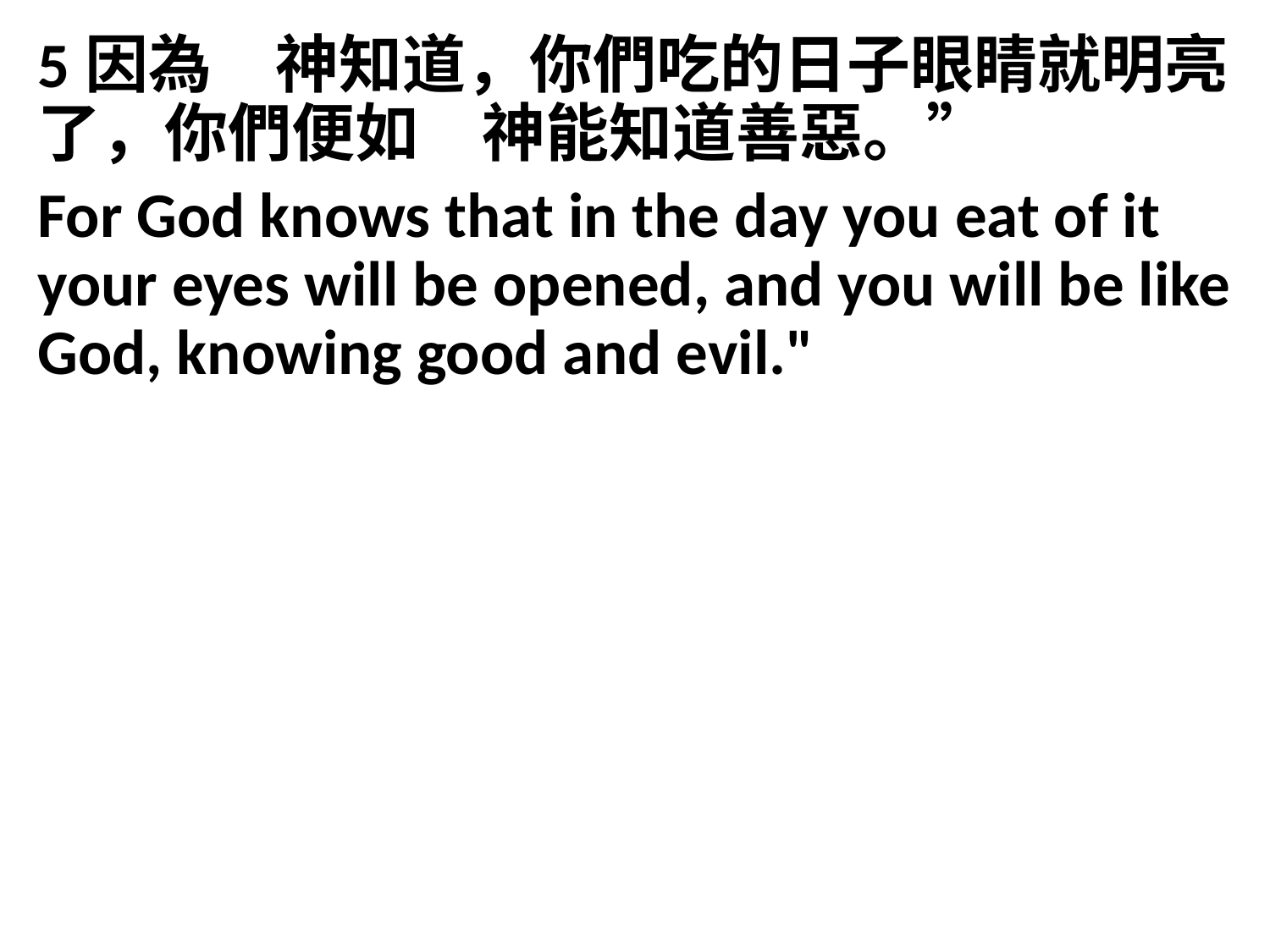

5因為　神知道，你們吃的日子眼睛就明亮了，你們便如　神能知道善惡。”
For God knows that in the day you eat of it your eyes will be opened, and you will be like God, knowing good and evil."